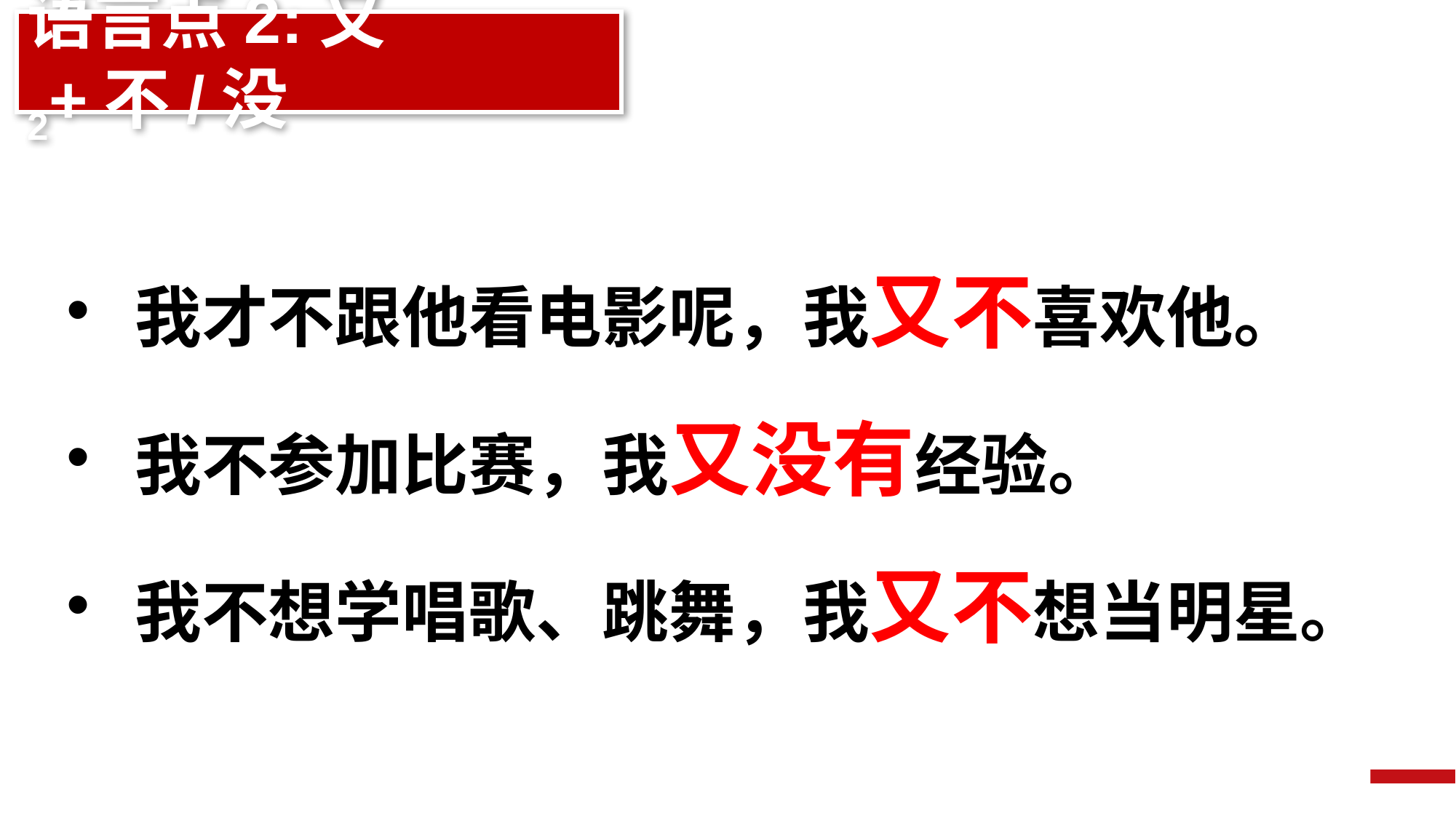

语言点2:又2+不/没
我才不跟他看电影呢，我又不喜欢他。
我不参加比赛，我又没有经验。
我不想学唱歌、跳舞，我又不想当明星。